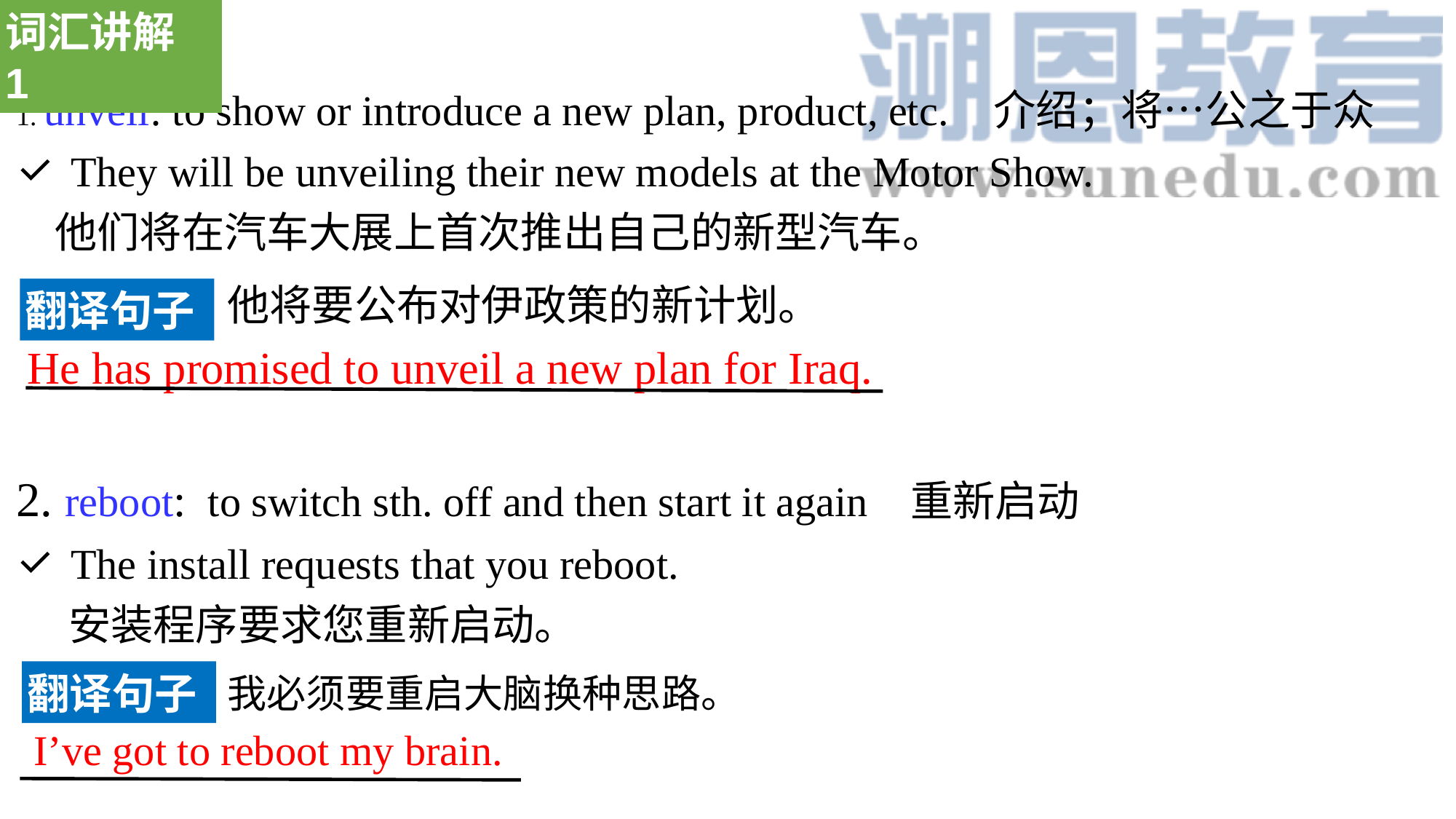

词汇讲解 1
1. unveil: to show or introduce a new plan, product, etc.    介绍；将…公之于众
They will be unveiling their new models at the Motor Show.
   他们将在汽车大展上首次推出自己的新型汽车。

2. reboot:  to switch sth. off and then start it again   重新启动
The install requests that you reboot.
    安装程序要求您重新启动。
他将要公布对伊政策的新计划。
翻译句子
He has promised to unveil a new plan for Iraq.

翻译句子
我必须要重启大脑换种思路。
  I’ve got to reboot my brain.